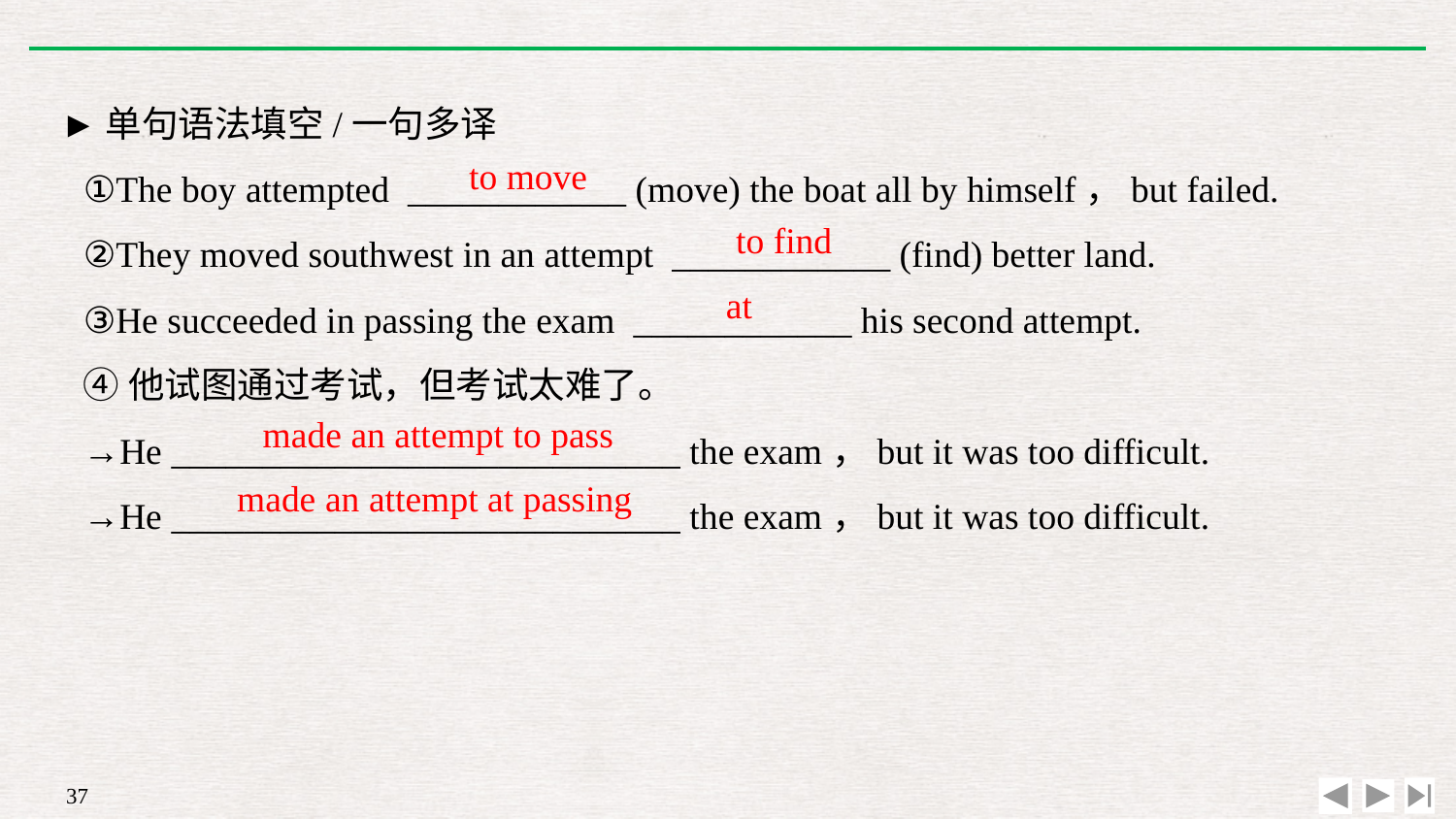

►单句语法填空/一句多译
①The boy attempted  ____________ (move) the boat all by himself，but failed.
②They moved southwest in an attempt  ____________ (find) better land.
③He succeeded in passing the exam  ____________ his second attempt.
④他试图通过考试，但考试太难了。
→He ____________________________ the exam，but it was too difficult.
→He ____________________________ the exam，but it was too difficult.
to move
to find
at
made an attempt to pass
made an attempt at passing